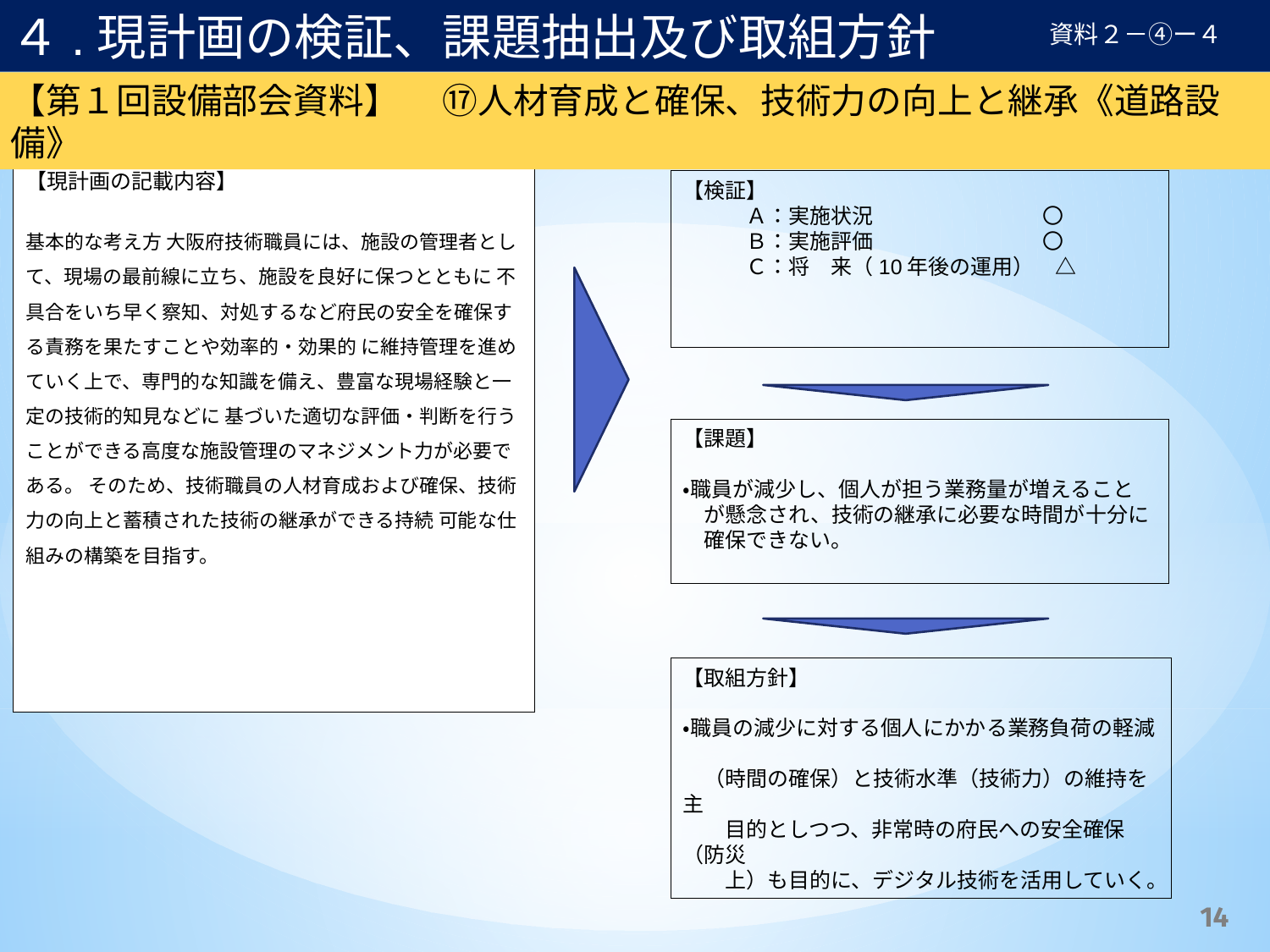

４.現計画の検証、課題抽出及び取組方針
資料２－④ー４
【第１回設備部会資料】　 ⑰人材育成と確保、技術力の向上と継承《道路設備》
【現計画の記載内容】

基本的な考え方 大阪府技術職員には、施設の管理者として、現場の最前線に立ち、施設を良好に保つとともに 不具合をいち早く察知、対処するなど府民の安全を確保する責務を果たすことや効率的・効果的 に維持管理を進めていく上で、専門的な知識を備え、豊富な現場経験と一定の技術的知見などに 基づいた適切な評価・判断を行うことができる高度な施設管理のマネジメント力が必要である。 そのため、技術職員の人材育成および確保、技術力の向上と蓄積された技術の継承ができる持続 可能な仕組みの構築を目指す。

【検証】
　　　Ａ：実施状況　　　　　　　　〇
　　　Ｂ：実施評価　　　　　　　　〇
　　　Ｃ：将　来（10年後の運用）　△

【課題】

・職員が減少し、個人が担う業務量が増えること
　が懸念され、技術の継承に必要な時間が十分に
　確保できない。

【取組方針】

・職員の減少に対する個人にかかる業務負荷の軽減
　（時間の確保）と技術水準（技術力）の維持を主
　　目的としつつ、非常時の府民への安全確保（防災
　　上）も目的に、デジタル技術を活用していく。
14